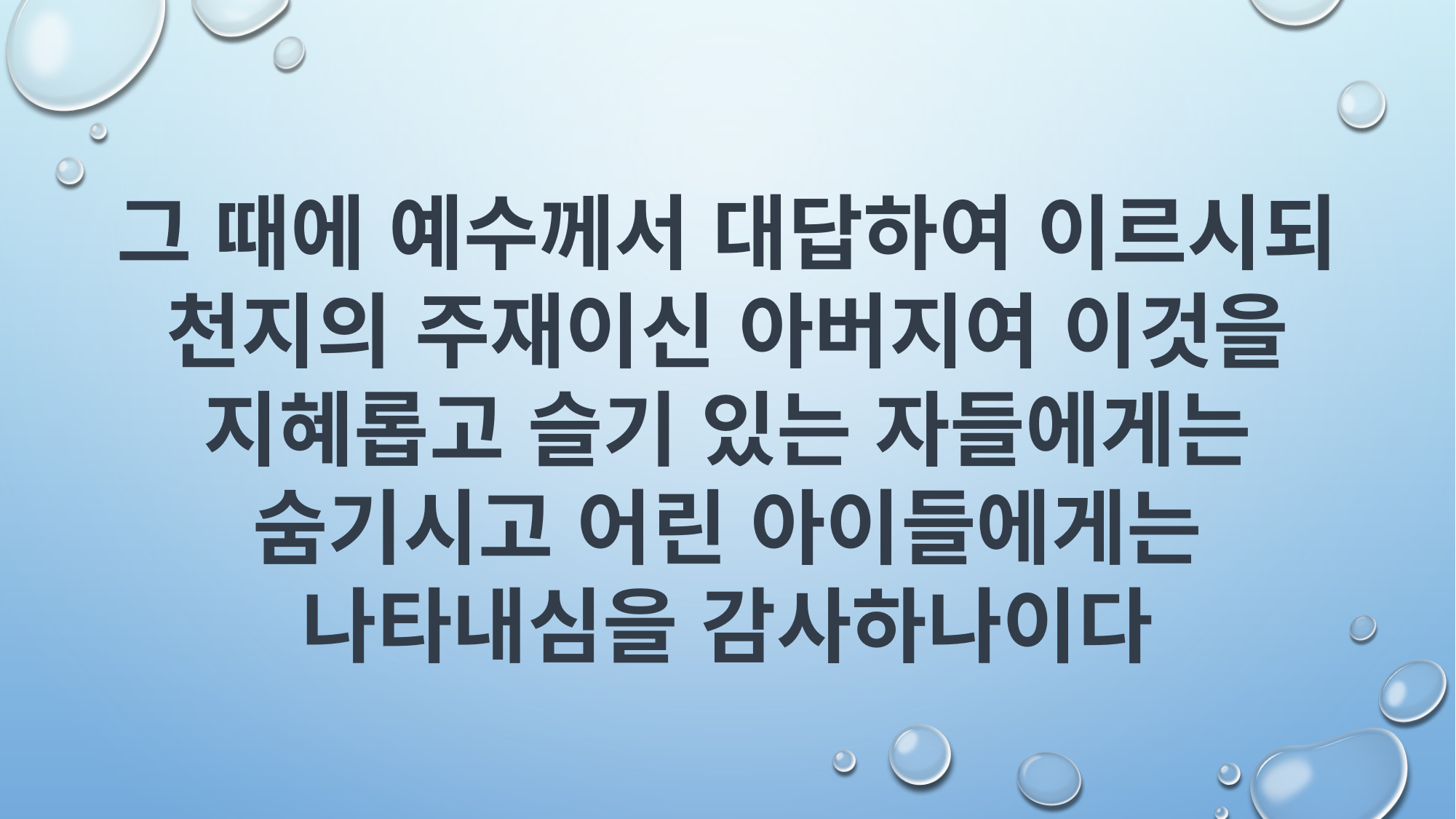

그 때에 예수께서 대답하여 이르시되 천지의 주재이신 아버지여 이것을 지혜롭고 슬기 있는 자들에게는 숨기시고 어린 아이들에게는 나타내심을 감사하나이다